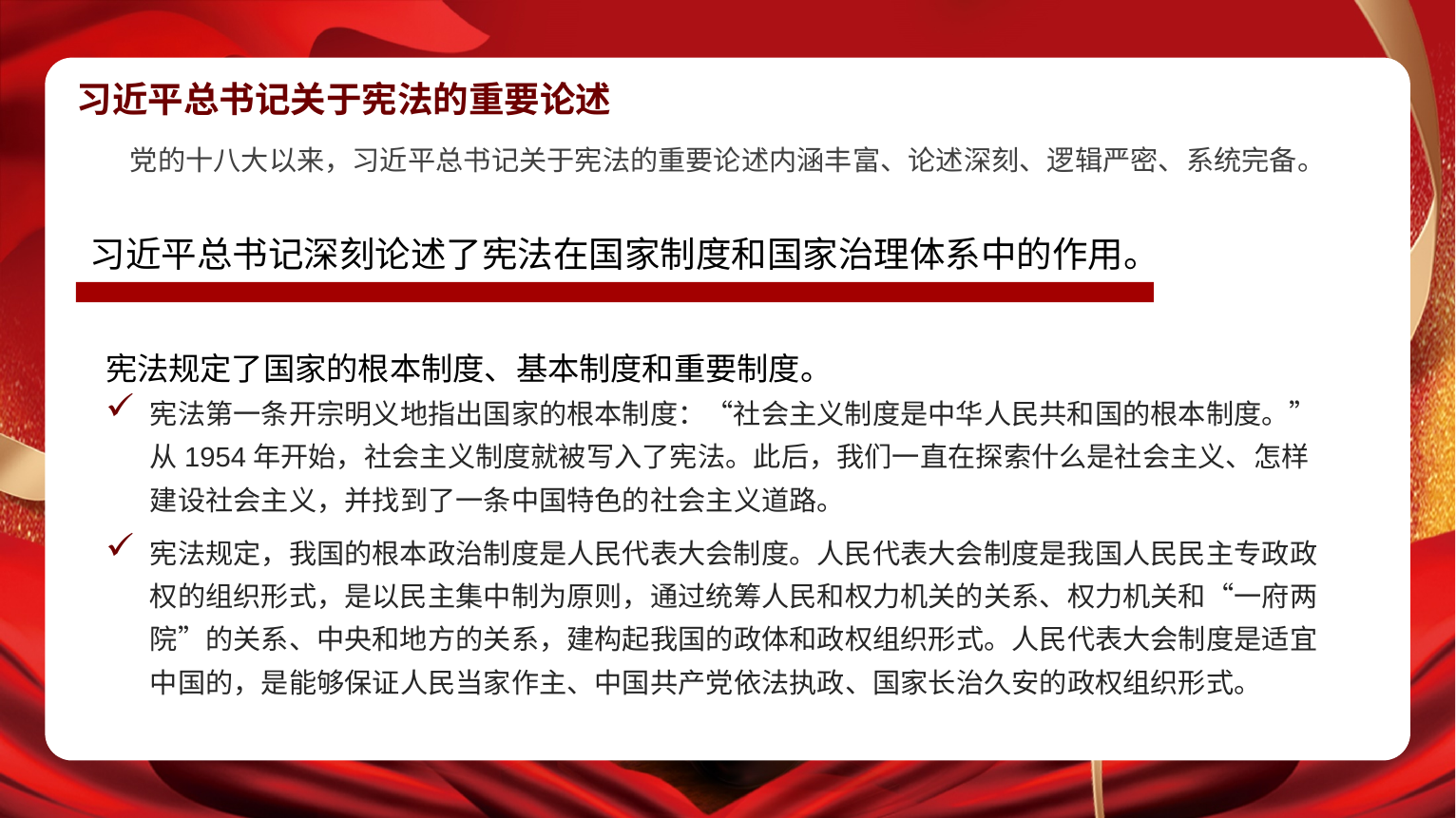

习近平总书记关于宪法的重要论述
党的十八大以来，习近平总书记关于宪法的重要论述内涵丰富、论述深刻、逻辑严密、系统完备。
习近平总书记深刻论述了宪法在国家制度和国家治理体系中的作用。

宪法规定了国家的根本制度、基本制度和重要制度。
宪法第一条开宗明义地指出国家的根本制度：“社会主义制度是中华人民共和国的根本制度。”从1954年开始，社会主义制度就被写入了宪法。此后，我们一直在探索什么是社会主义、怎样建设社会主义，并找到了一条中国特色的社会主义道路。
宪法规定，我国的根本政治制度是人民代表大会制度。人民代表大会制度是我国人民民主专政政权的组织形式，是以民主集中制为原则，通过统筹人民和权力机关的关系、权力机关和“一府两院”的关系、中央和地方的关系，建构起我国的政体和政权组织形式。人民代表大会制度是适宜中国的，是能够保证人民当家作主、中国共产党依法执政、国家长治久安的政权组织形式。